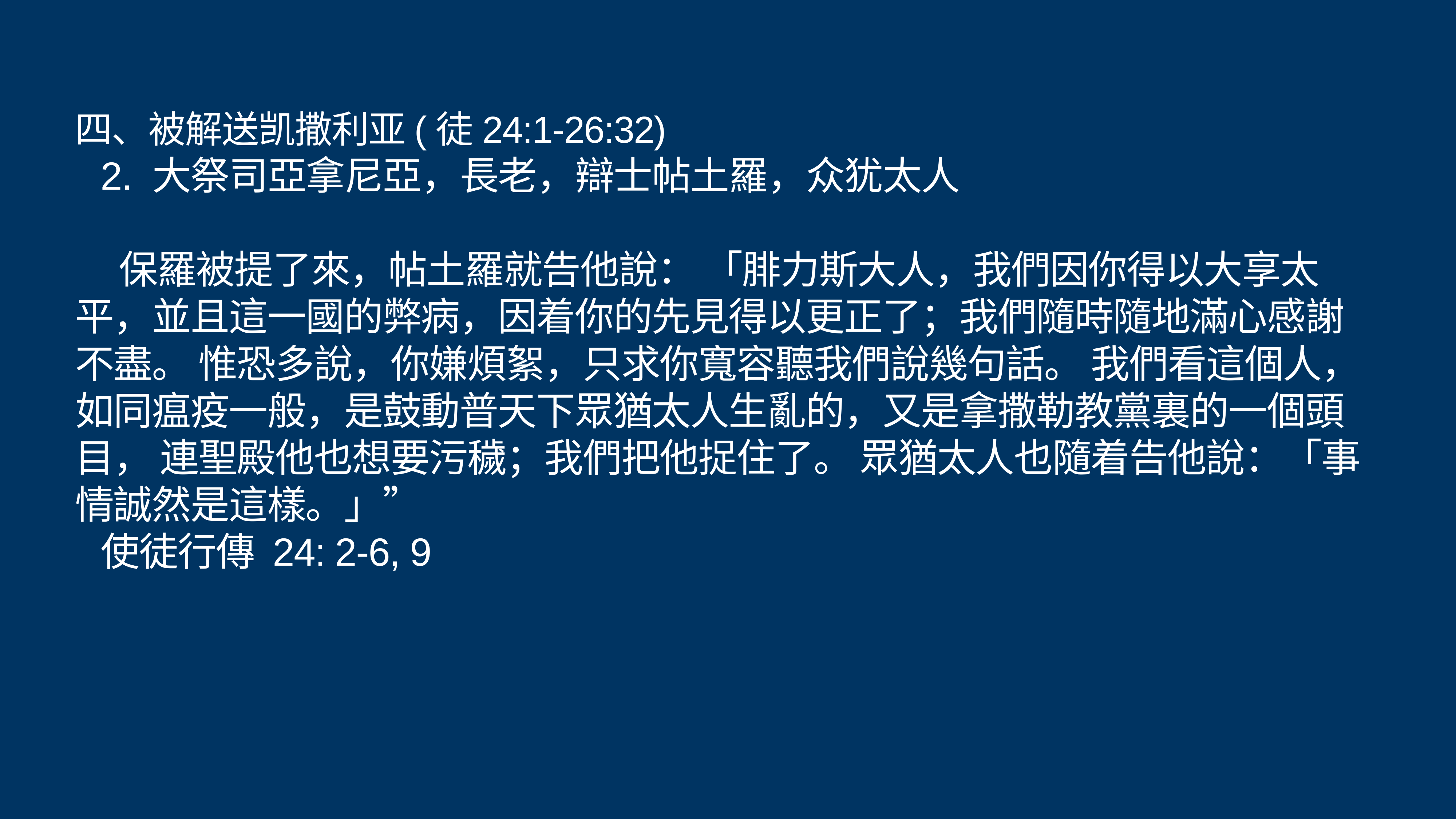

# 四、被解送凯撒利亚(徒24:1-26:32)
2. 大祭司亞拿尼亞，長老，辯士帖土羅，众犹太人

 保羅被提了來，帖土羅就告他說： 「腓力斯大人，我們因你得以大享太平，並且這一國的弊病，因着你的先見得以更正了；我們隨時隨地滿心感謝不盡。 惟恐多說，你嫌煩絮，只求你寬容聽我們說幾句話。 我們看這個人，如同瘟疫一般，是鼓動普天下眾猶太人生亂的，又是拿撒勒教黨裏的一個頭目， 連聖殿他也想要污穢；我們把他捉住了。 眾猶太人也隨着告他說：「事情誠然是這樣。」”
使徒行傳 24: 2-6, 9